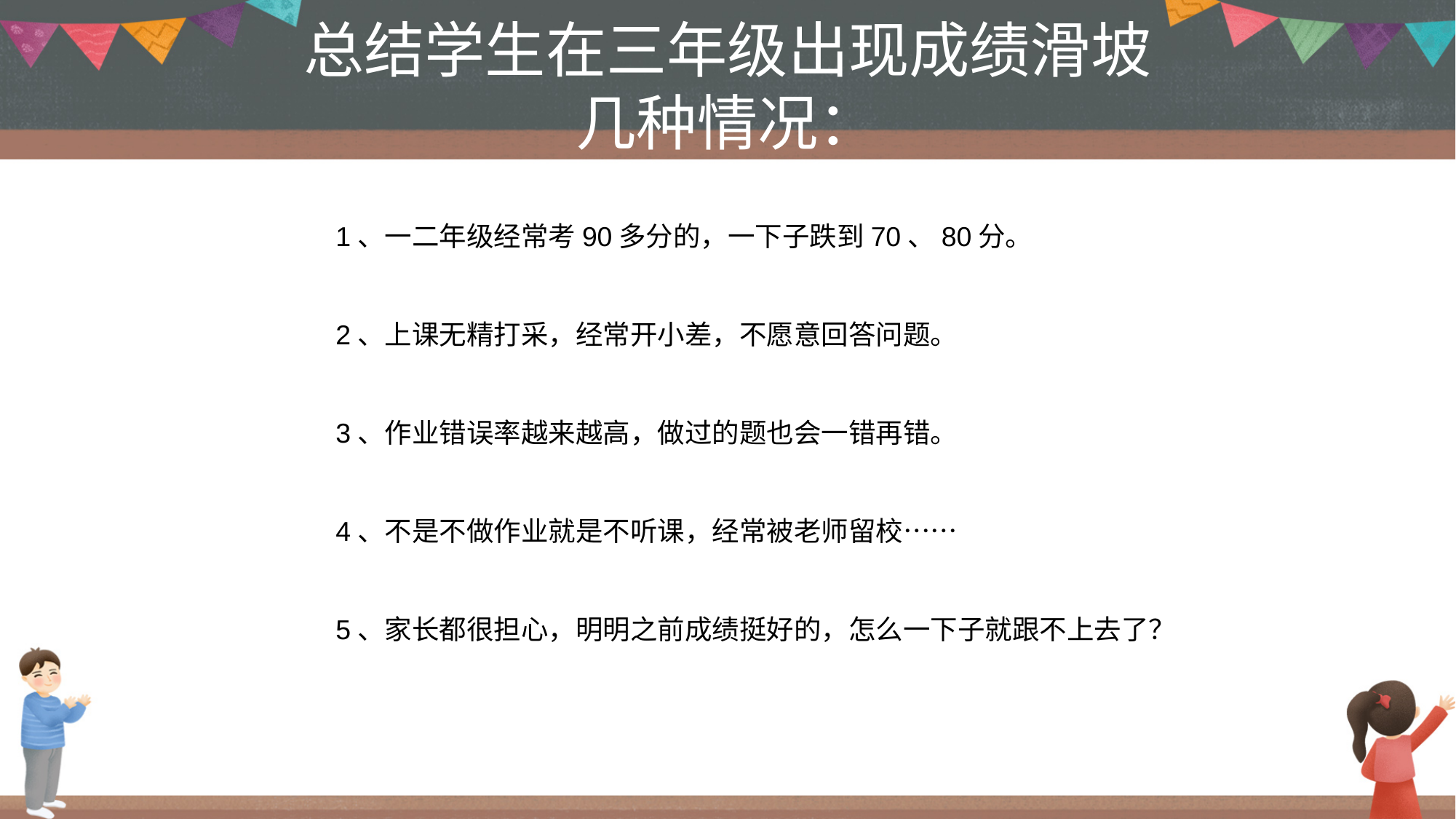

总结学生在三年级出现成绩滑坡几种情况：

1、一二年级经常考90多分的，一下子跌到70、80分。

2、上课无精打采，经常开小差，不愿意回答问题。

3、作业错误率越来越高，做过的题也会一错再错。

4、不是不做作业就是不听课，经常被老师留校……

5、家长都很担心，明明之前成绩挺好的，怎么一下子就跟不上去了？